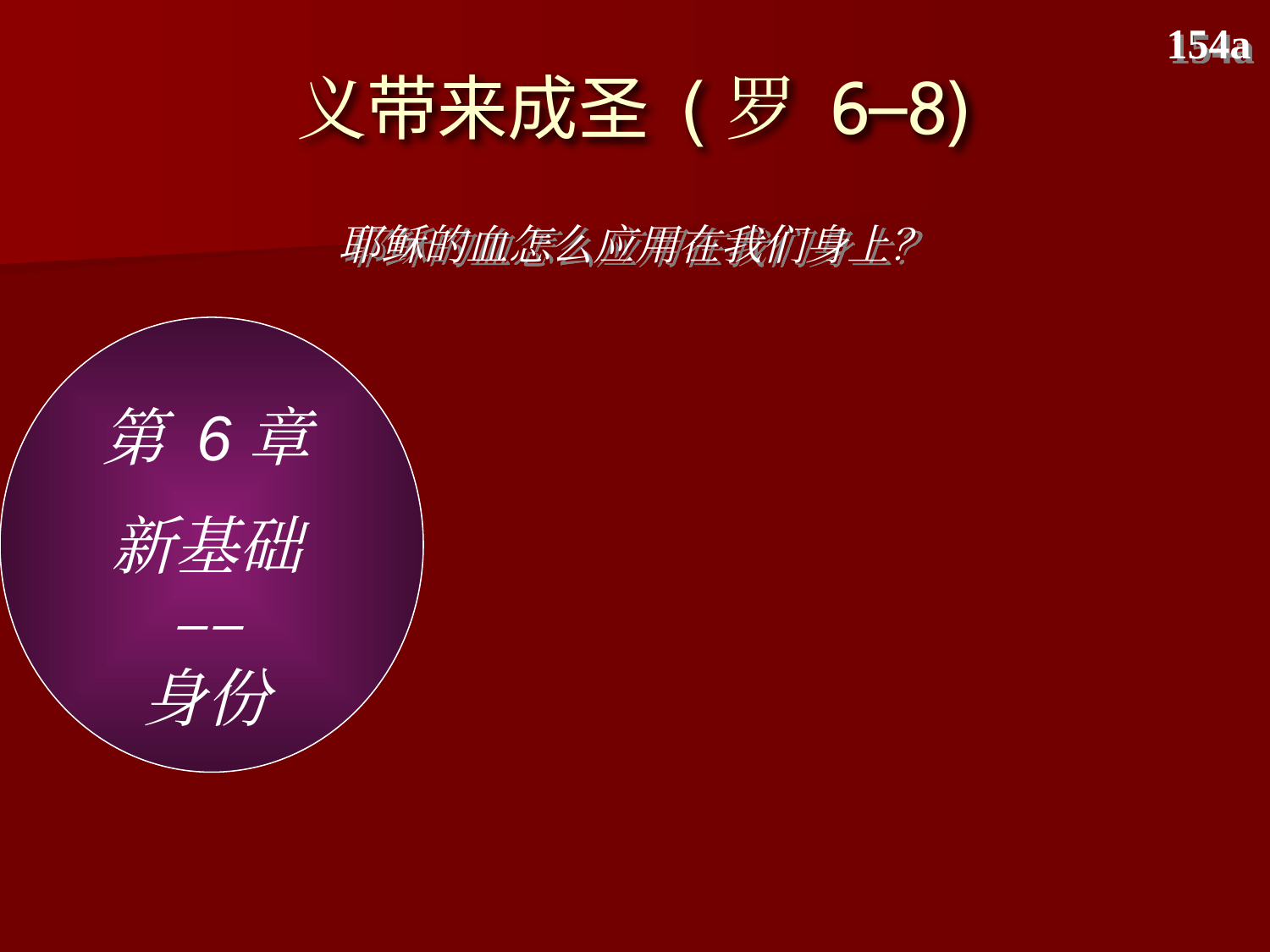

# 义带来成圣 (罗 6–8)
154a
耶稣的血怎么应用在我们身上？

第 6章
新基础
––
身份